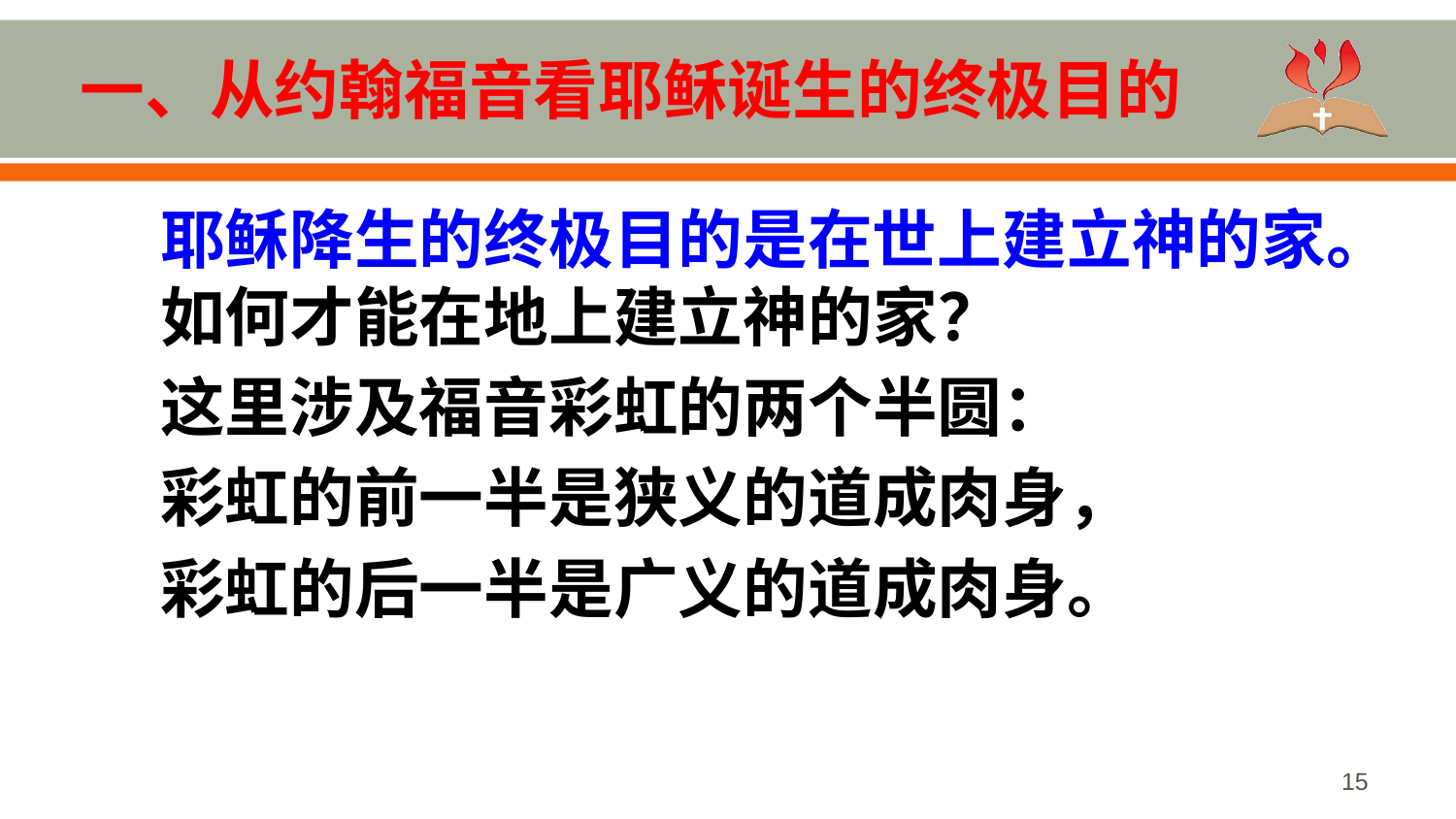

# 一、从约翰福音看耶稣诞生的终极目的
	耶稣降生的终极目的是在世上建立神的家。 	如何才能在地上建立神的家？
	这里涉及福音彩虹的两个半圆：
	彩虹的前一半是狭义的道成肉身，
	彩虹的后一半是广义的道成肉身。

15